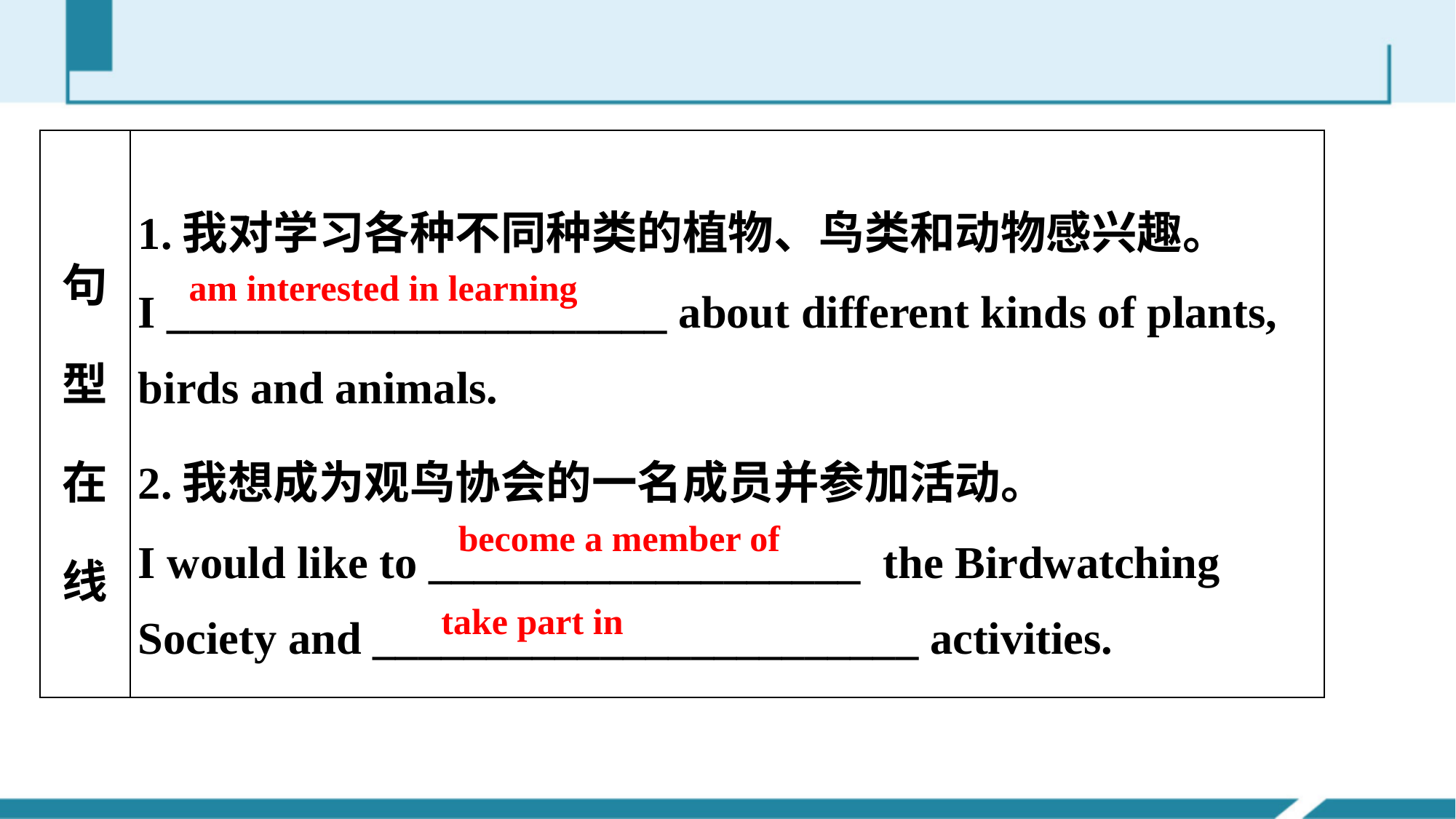

| 句型在线 | 1.我对学习各种不同种类的植物、鸟类和动物感兴趣。 I \_\_\_\_\_\_\_\_\_\_\_\_\_\_\_\_\_\_\_\_\_\_ about different kinds of plants, birds and animals. 2.我想成为观鸟协会的一名成员并参加活动。 I would like to \_\_\_\_\_\_\_\_\_\_\_\_\_\_\_\_\_\_\_ the Birdwatching Society and \_\_\_\_\_\_\_\_\_\_\_\_\_\_\_\_\_\_\_\_\_\_\_\_ activities. |
| --- | --- |
am interested in learning
become a member of
take part in